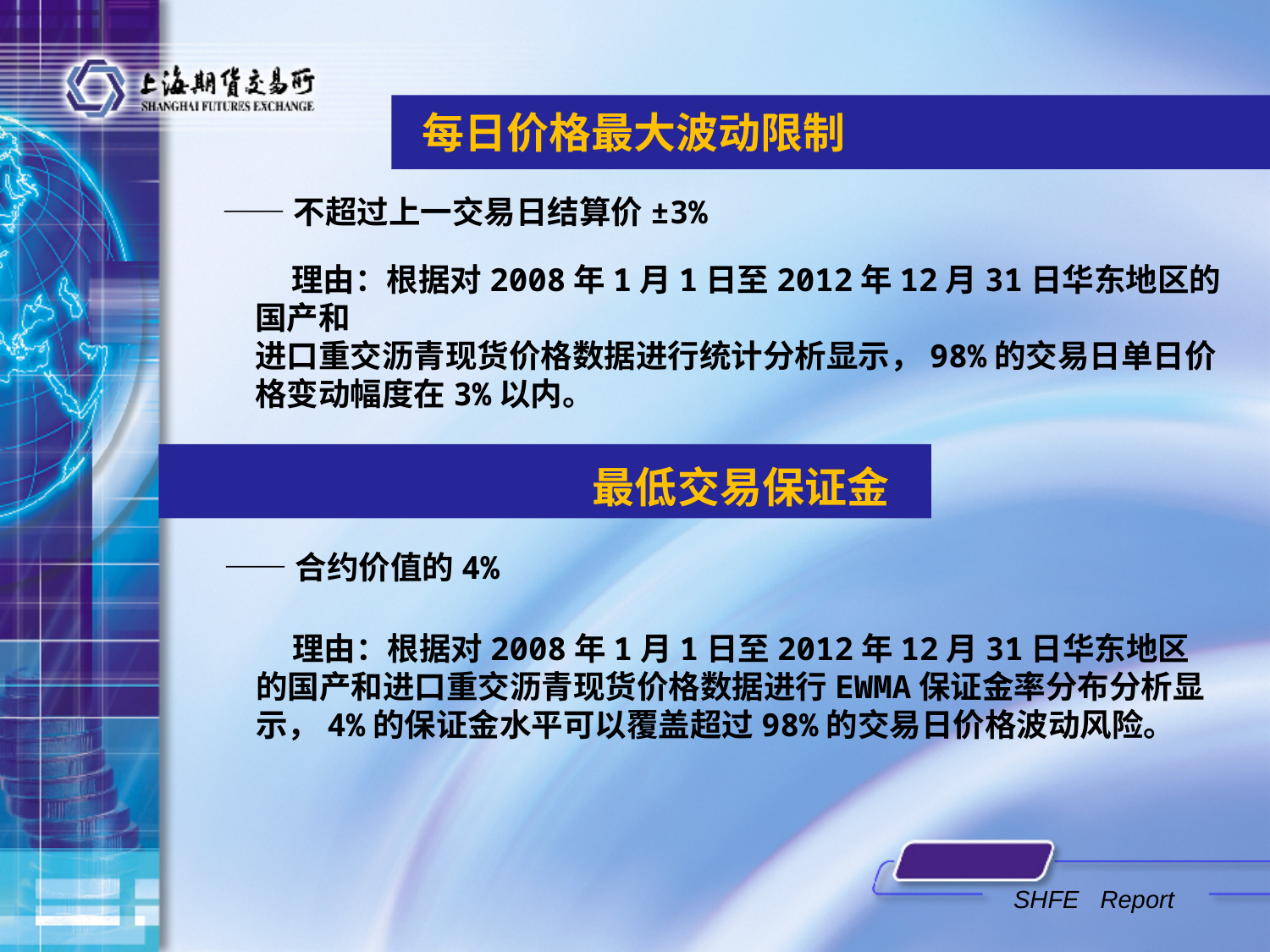

每日价格最大波动限制
——不超过上一交易日结算价±3%
    理由：根据对2008年1月1日至2012年12月31日华东地区的国产和
进口重交沥青现货价格数据进行统计分析显示，98%的交易日单日价格变动幅度在3%以内。

最低交易保证金
——合约价值的4%
    理由：根据对2008年1月1日至2012年12月31日华东地区的国产和进口重交沥青现货价格数据进行EWMA保证金率分布分析显示，4%的保证金水平可以覆盖超过98%的交易日价格波动风险。